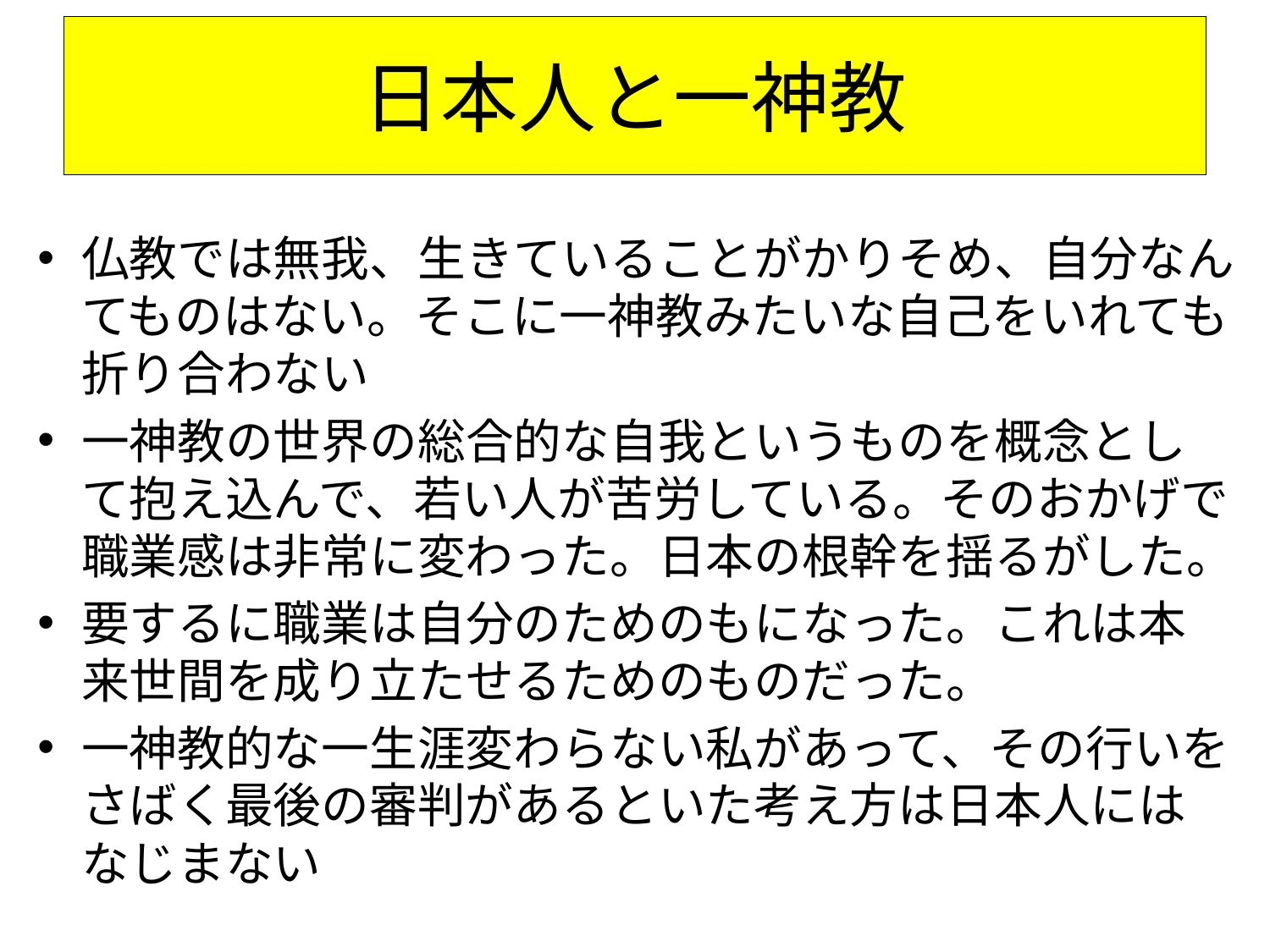

# 日本人と一神教
仏教では無我、生きていることがかりそめ、自分なんてものはない。そこに一神教みたいな自己をいれても折り合わない
一神教の世界の総合的な自我というものを概念として抱え込んで、若い人が苦労している。そのおかげで職業感は非常に変わった。日本の根幹を揺るがした。
要するに職業は自分のためのもになった。これは本来世間を成り立たせるためのものだった。
一神教的な一生涯変わらない私があって、その行いをさばく最後の審判があるといた考え方は日本人にはなじまない